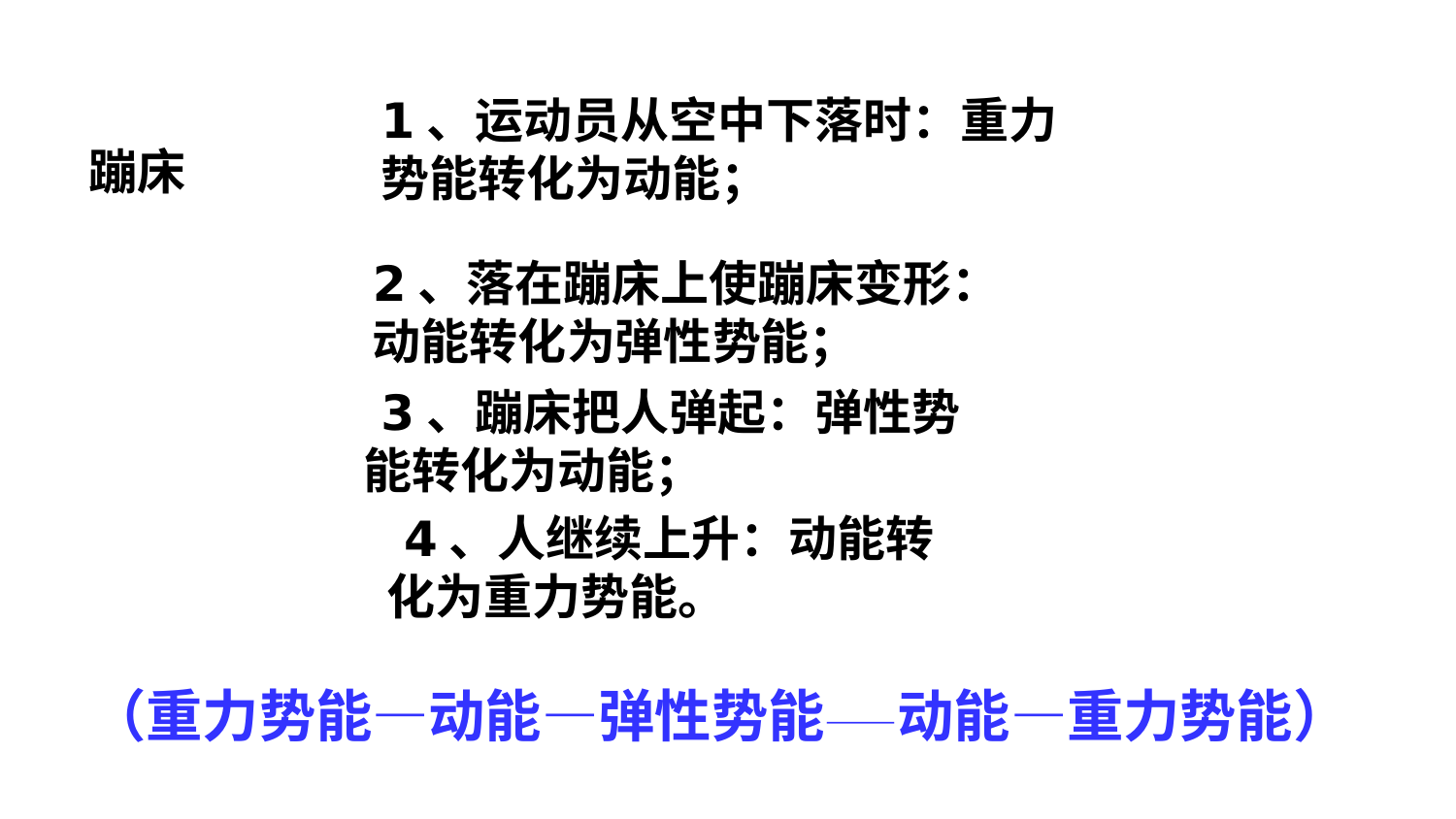

1、运动员从空中下落时：重力势能转化为动能；
蹦床
2、落在蹦床上使蹦床变形：动能转化为弹性势能；

 3、蹦床把人弹起：弹性势能转化为动能；

 4、人继续上升：动能转化为重力势能。
（重力势能—动能—弹性势能——动能—重力势能）